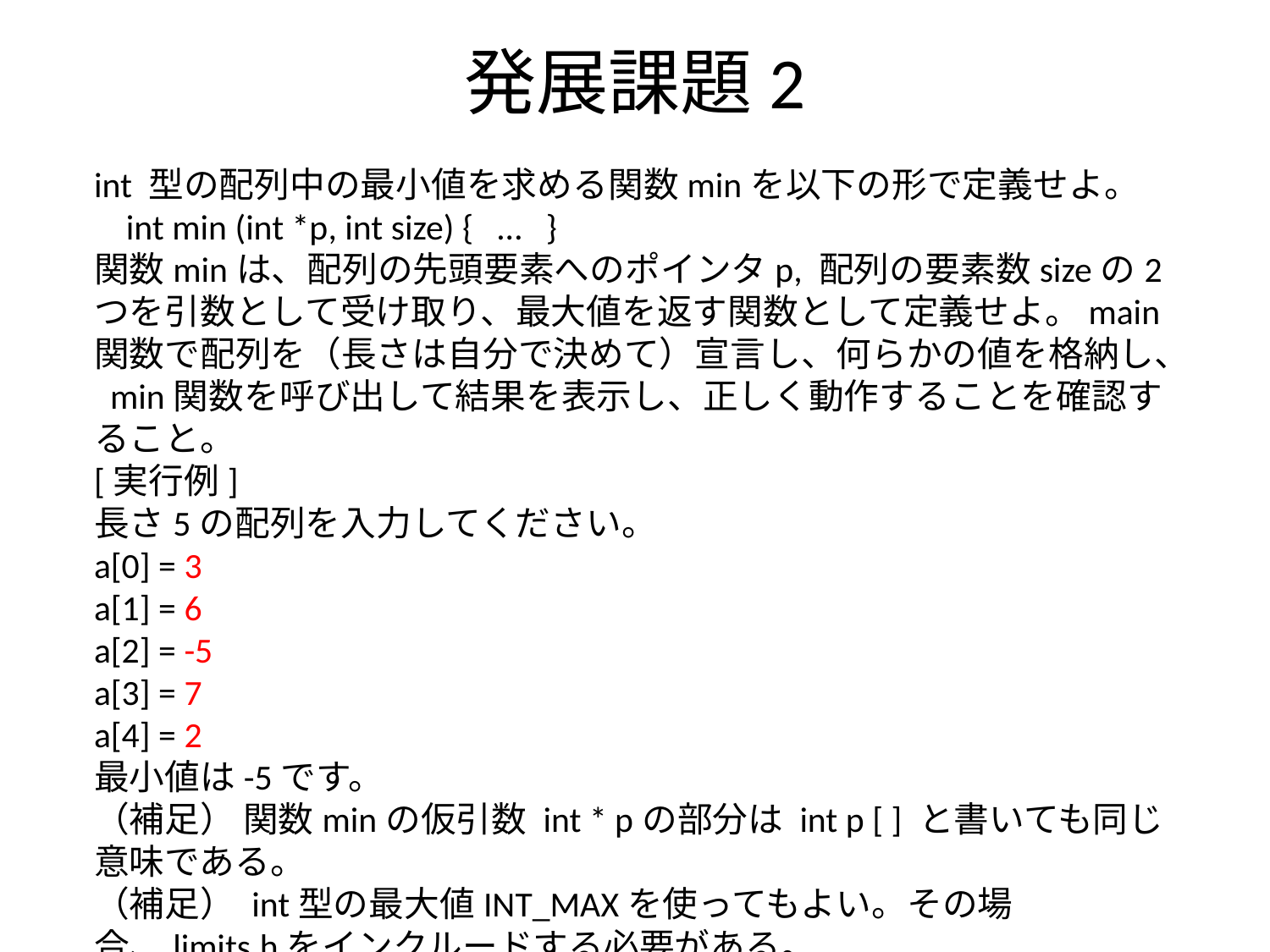

# 発展課題2
int 型の配列中の最小値を求める関数minを以下の形で定義せよ。
    int min (int *p, int size) {   …   }
関数minは、配列の先頭要素へのポインタp, 配列の要素数sizeの2つを引数として受け取り、最大値を返す関数として定義せよ。main関数で配列を（長さは自分で決めて）宣言し、何らかの値を格納し、 min関数を呼び出して結果を表示し、正しく動作することを確認すること。
[実行例]
長さ5の配列を入力してください。
a[0] = 3
a[1] = 6
a[2] = -5
a[3] = 7
a[4] = 2
最小値は-5です。
（補足） 関数minの仮引数 int * pの部分は int p [ ] と書いても同じ意味である。
（補足） int型の最大値INT_MAXを使ってもよい。その場合、limits.hをインクルードする必要がある。